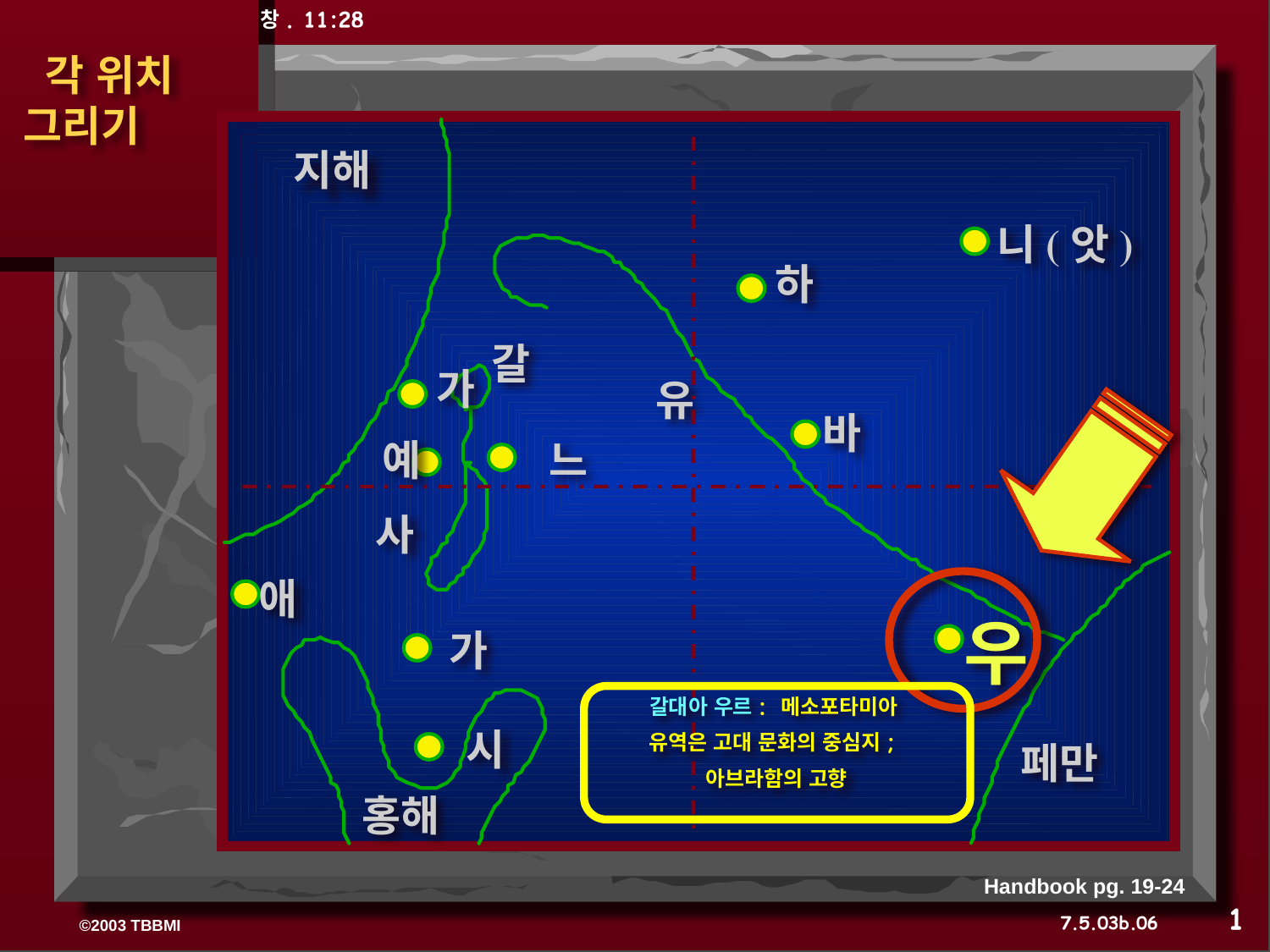

창. 11:28

 각 위치 그리기

지해

니(앗)

하

갈
가

유

바

예
느

사

애

우

가

갈대아 우르: 메소포타미아
유역은 고대 문화의 중심지;
아브라함의 고향
시
페만

홍해
Handbook pg. 19-24
1
06